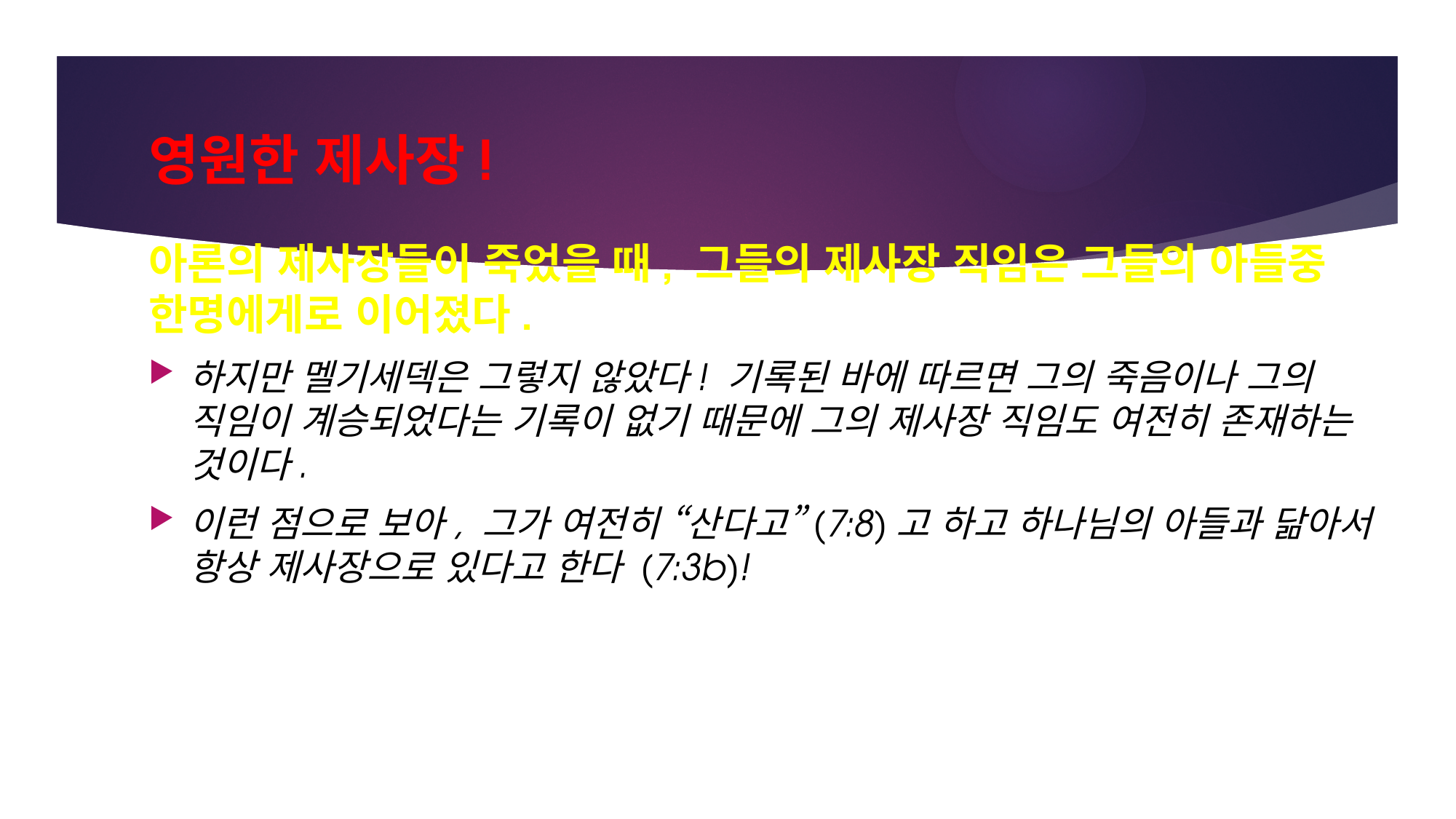

# 영원한 제사장!
아론의 제사장들이 죽었을 때, 그들의 제사장 직임은 그들의 아들중 한명에게로 이어졌다.
하지만 멜기세덱은 그렇지 않았다! 기록된 바에 따르면 그의 죽음이나 그의 직임이 계승되었다는 기록이 없기 때문에 그의 제사장 직임도 여전히 존재하는 것이다.
이런 점으로 보아, 그가 여전히 “산다고”(7:8)고 하고 하나님의 아들과 닮아서 항상 제사장으로 있다고 한다 (7:3b)!